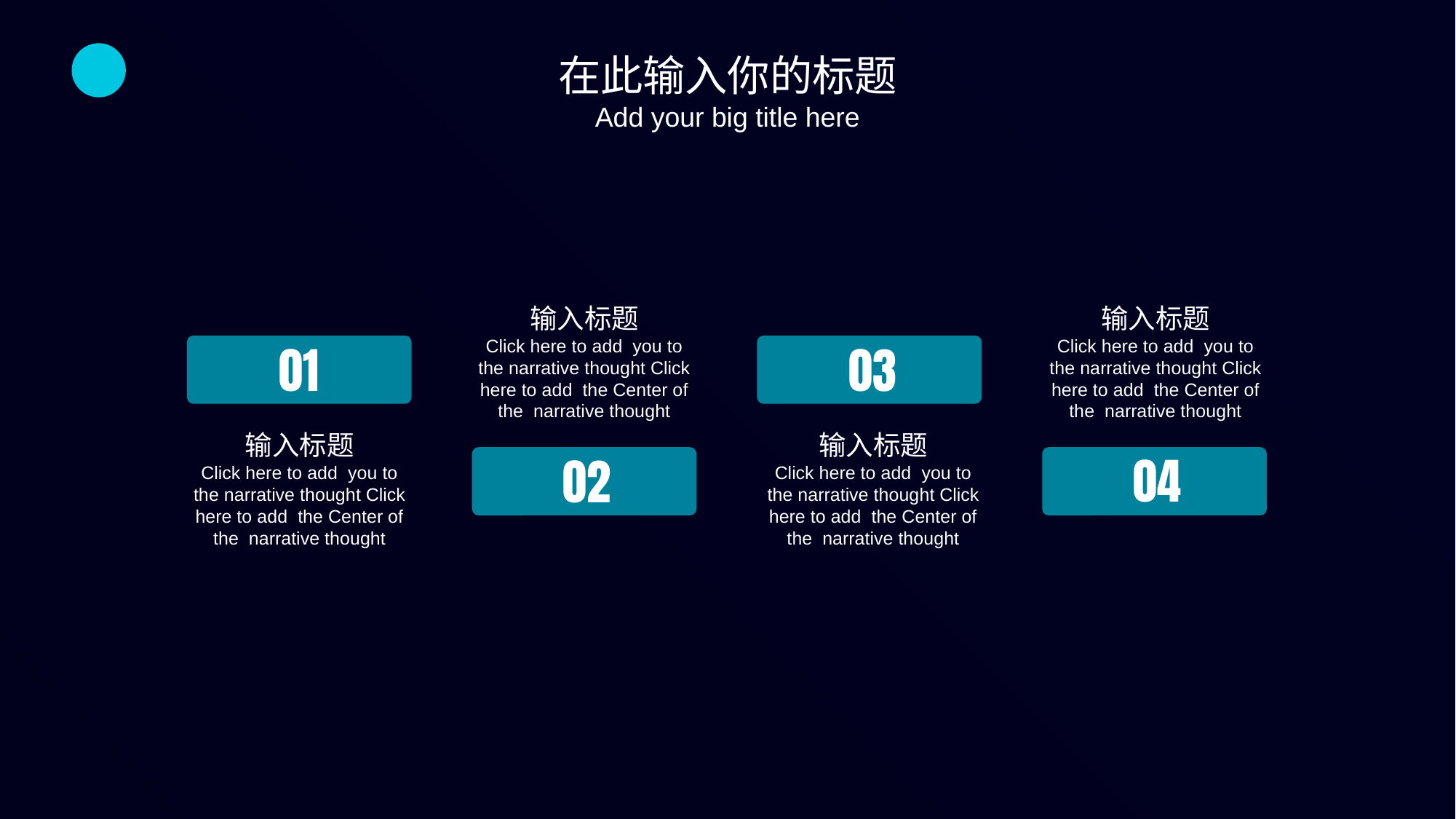

在此输入你的标题
Add your big title here
输入标题
Click here to add  you to the narrative thought Click here to add  the Center of the  narrative thought

输入标题
Click here to add  you to the narrative thought Click here to add  the Center of the  narrative thought

01
03
输入标题
Click here to add  you to the narrative thought Click here to add  the Center of the  narrative thought

输入标题
Click here to add  you to the narrative thought Click here to add  the Center of the  narrative thought

04
02